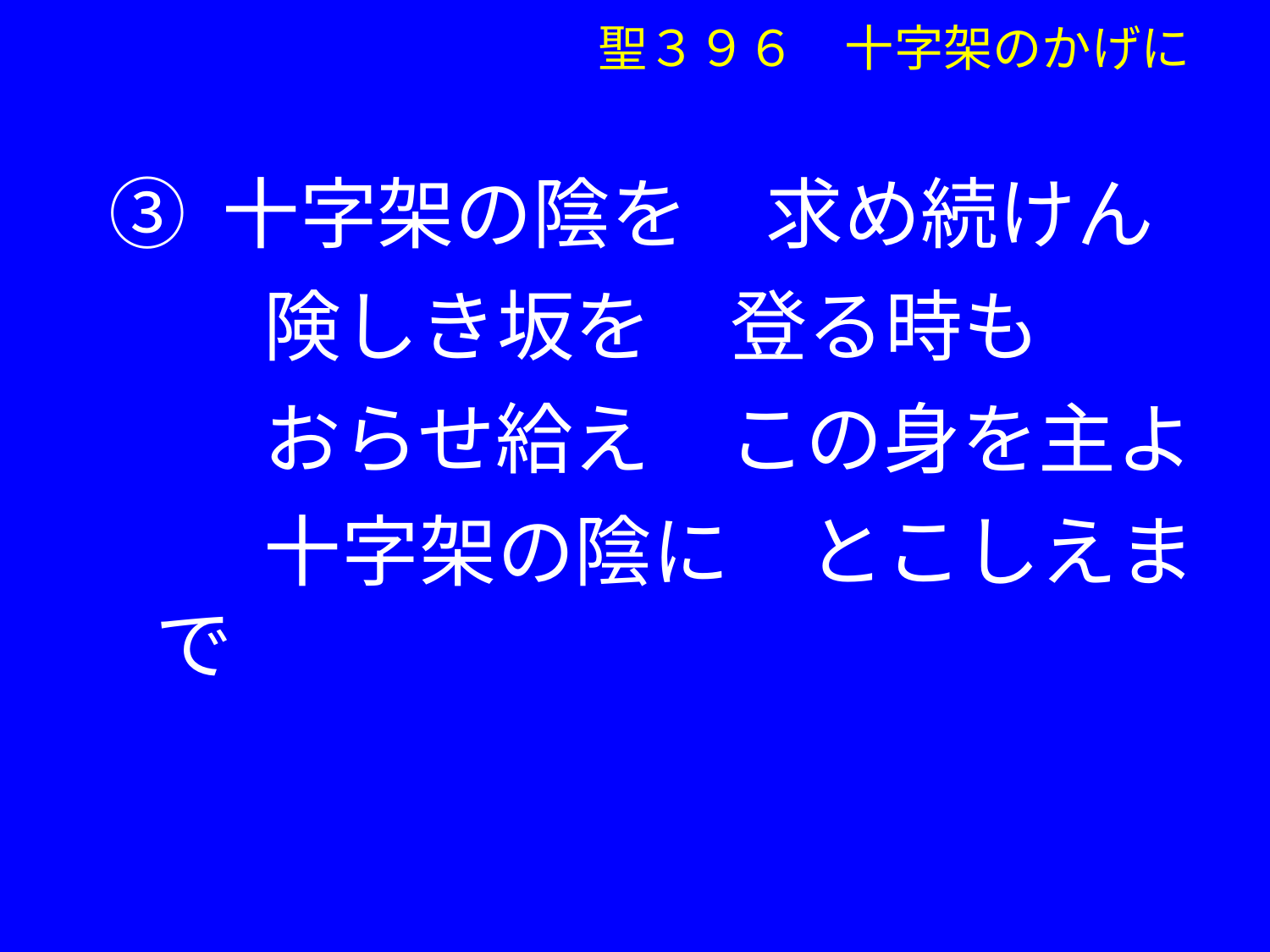

聖３９６　十字架のかげに
③ 十字架の陰を　求め続けん
　　険しき坂を　登る時も
　　おらせ給え　この身を主よ
　　十字架の陰に　とこしえまで